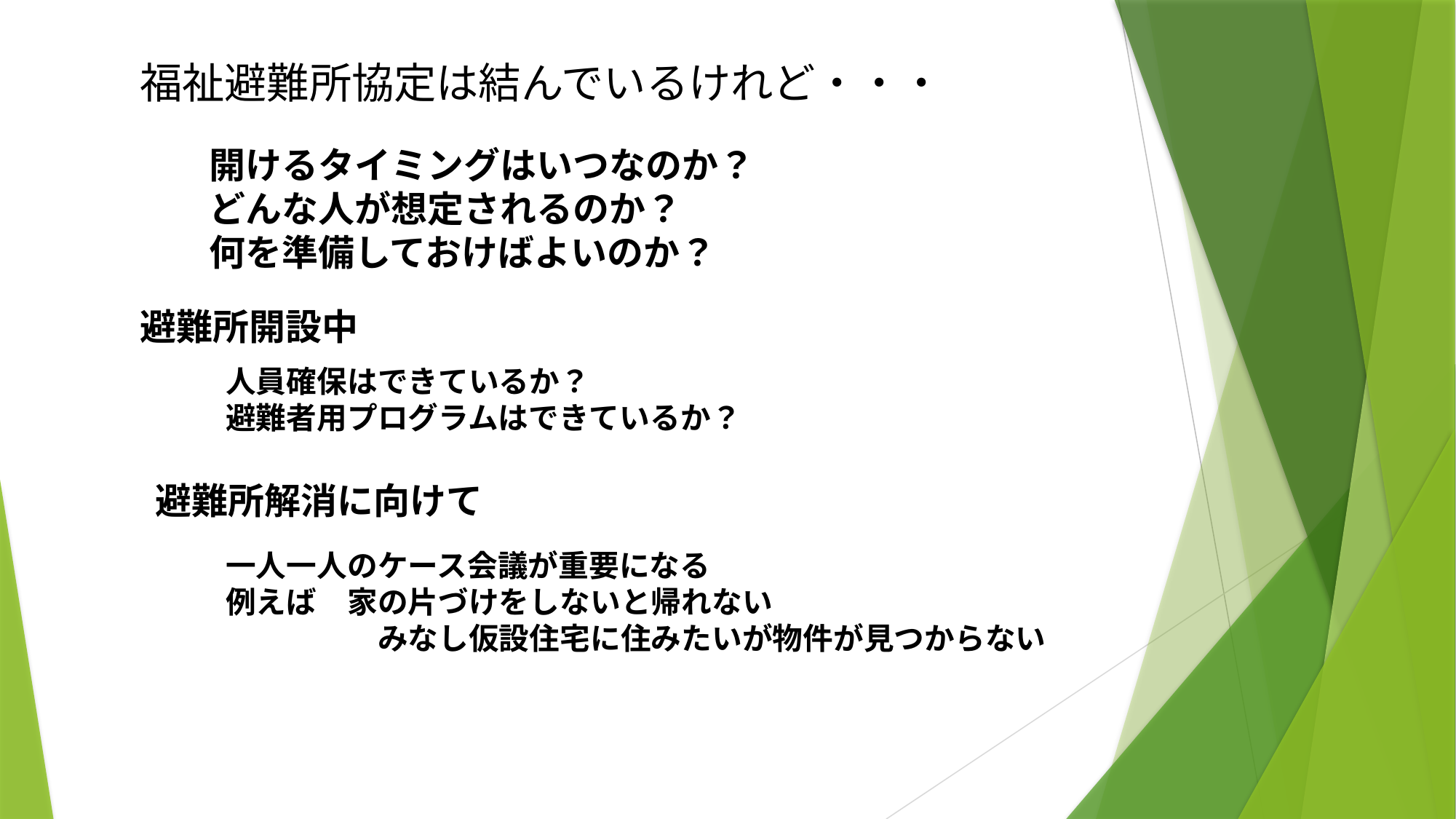

福祉避難所協定は結んでいるけれど・・・
開けるタイミングはいつなのか？
どんな人が想定されるのか？
何を準備しておけばよいのか？
避難所開設中
人員確保はできているか？
避難者用プログラムはできているか？
避難所解消に向けて
一人一人のケース会議が重要になる
例えば　家の片づけをしないと帰れない
　　　　　みなし仮設住宅に住みたいが物件が見つからない